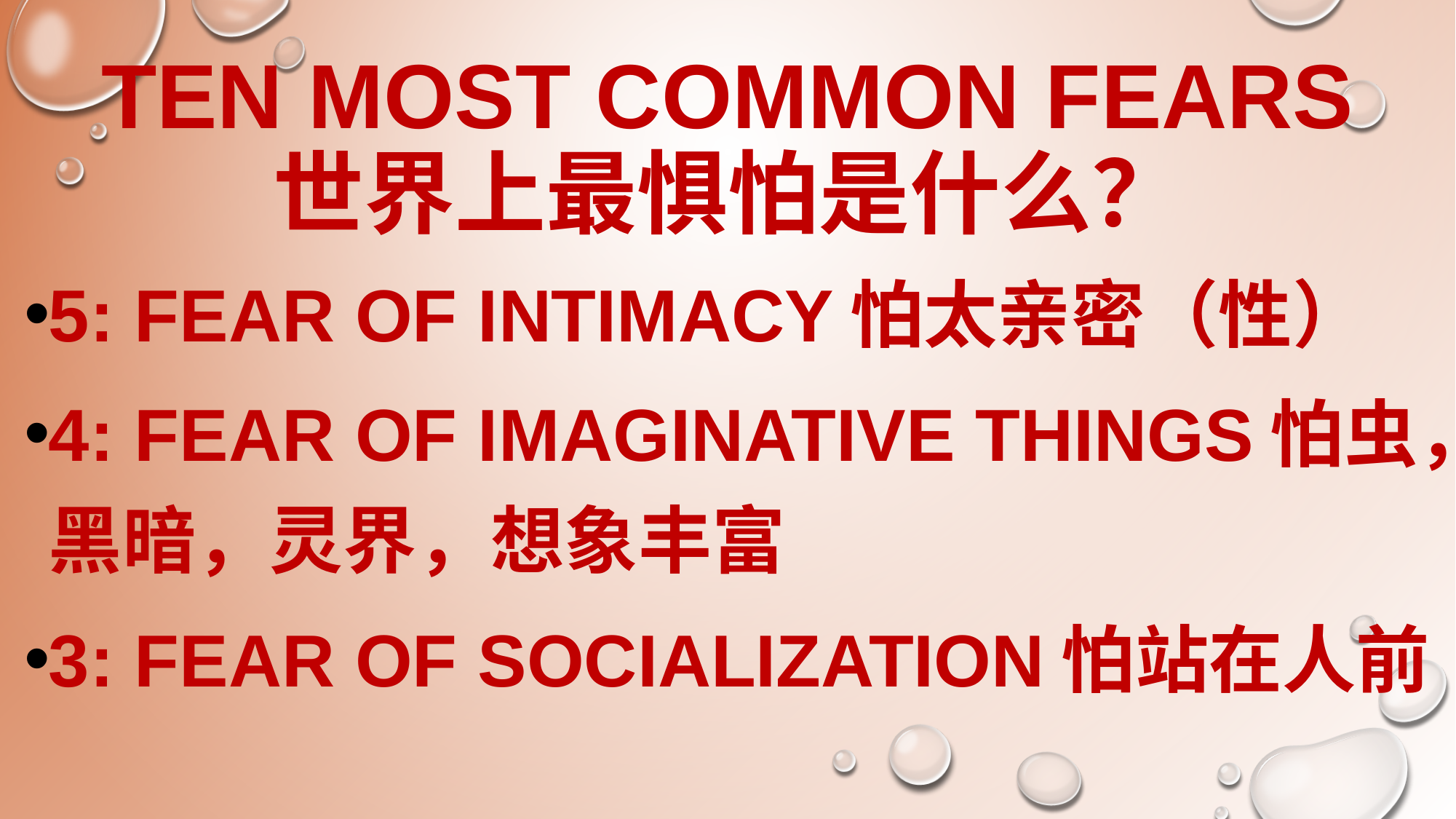

# TEN MOST COMMON FEARS 世界上最惧怕是什么？
5: FEAR OF INTIMACY怕太亲密（性）
4: FEAR OF IMAGINATIVE THINGS怕虫，黑暗，灵界，想象丰富
3: FEAR OF SOCIALIZATION怕站在人前